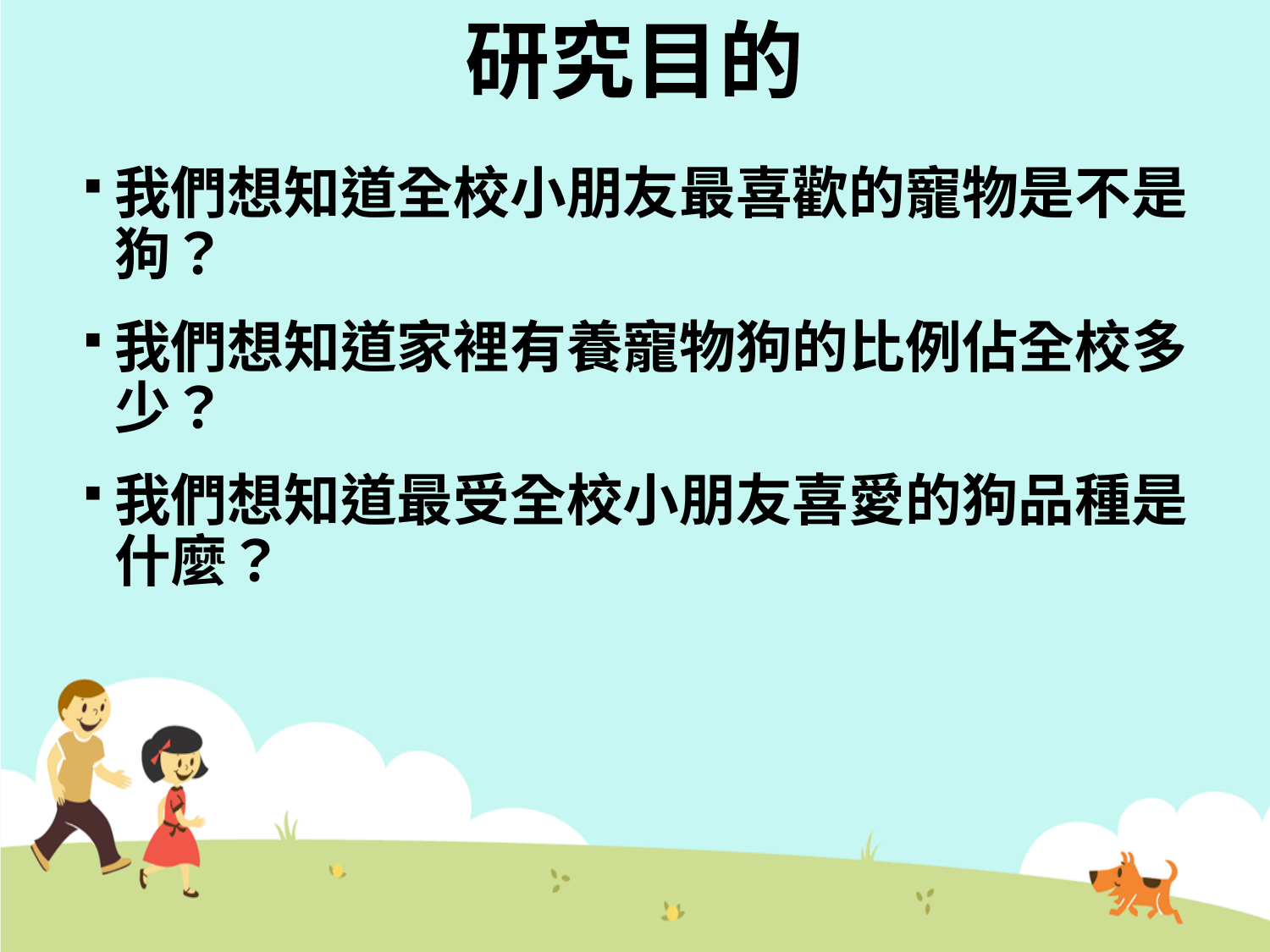

# 研究目的
我們想知道全校小朋友最喜歡的寵物是不是狗？
我們想知道家裡有養寵物狗的比例佔全校多少？
我們想知道最受全校小朋友喜愛的狗品種是什麼？